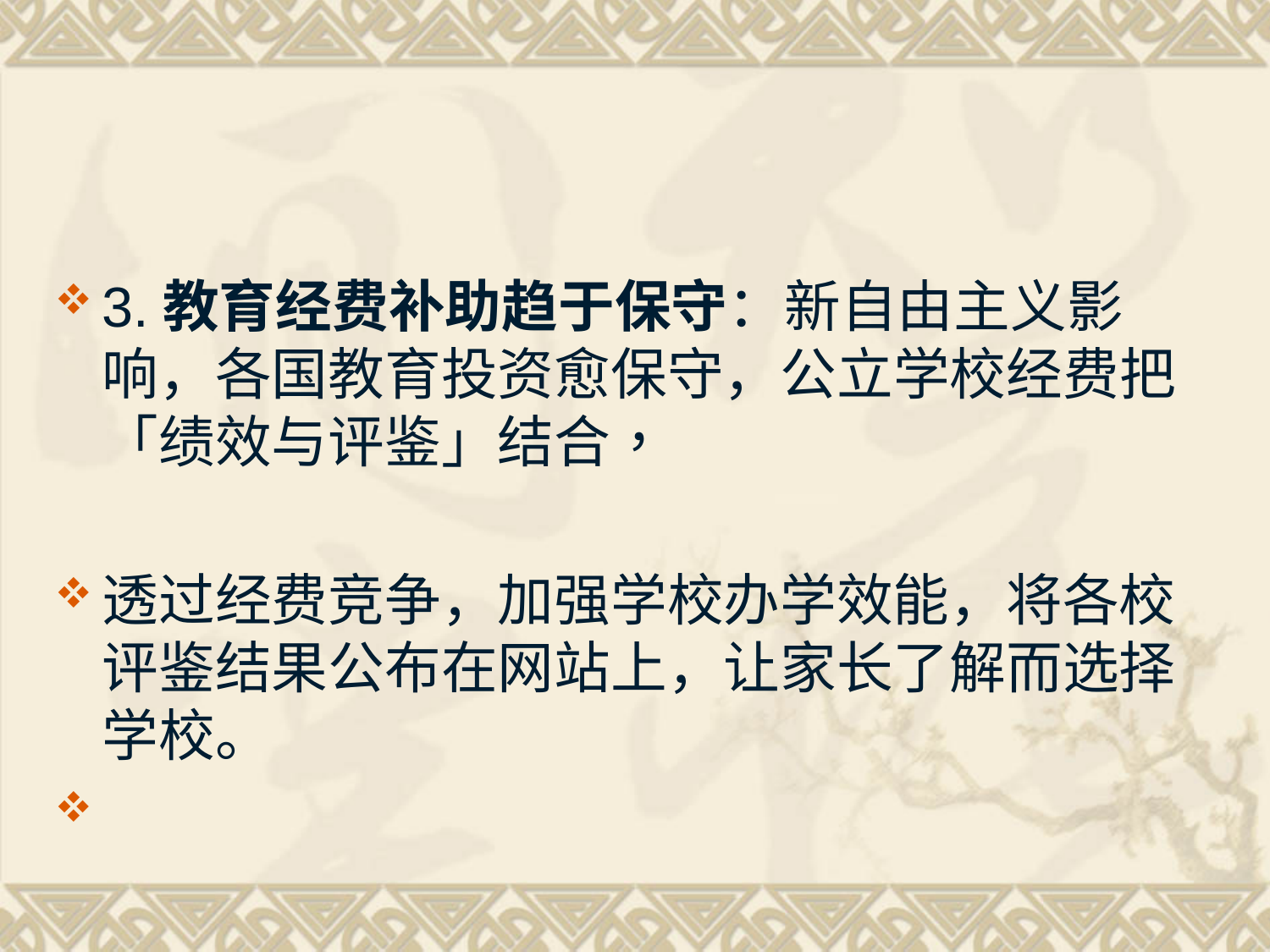

#
3.教育经费补助趋于保守：新自由主义影响，各国教育投资愈保守，公立学校经费把「绩效与评鉴」结合，

透过经费竞争，加强学校办学效能，将各校评鉴结果公布在网站上，让家长了解而选择学校。